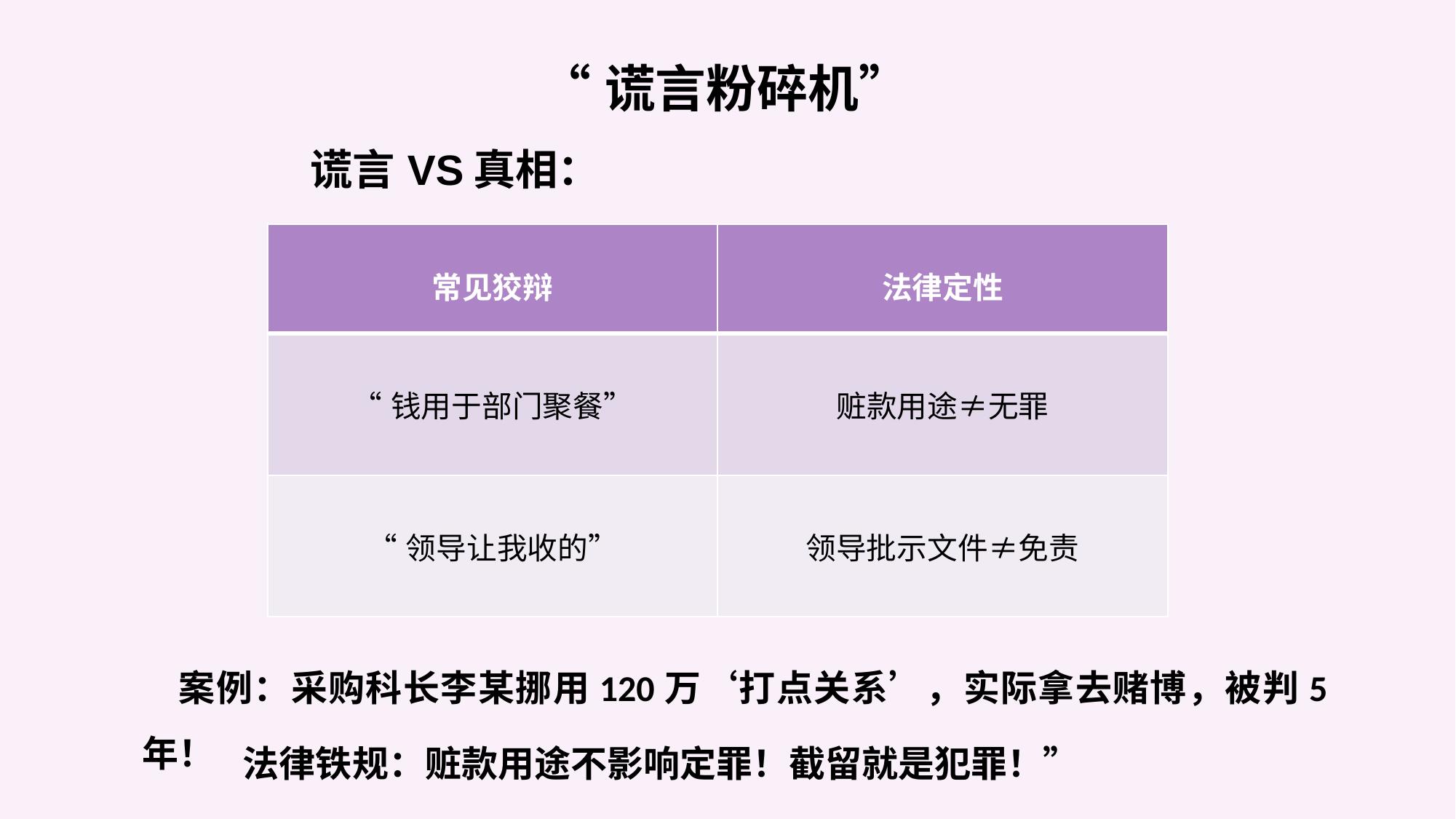

“谎言粉碎机”
谎言VS真相：
| 常见狡辩 | 法律定性 |
| --- | --- |
| “钱用于部门聚餐” | 赃款用途≠无罪 |
| “领导让我收的” | 领导批示文件≠免责 |
案例：采购科长李某挪用120万‘打点关系’，实际拿去赌博，被判5年！

‌法律铁规：赃款用途不影响定罪！截留就是犯罪！‌”